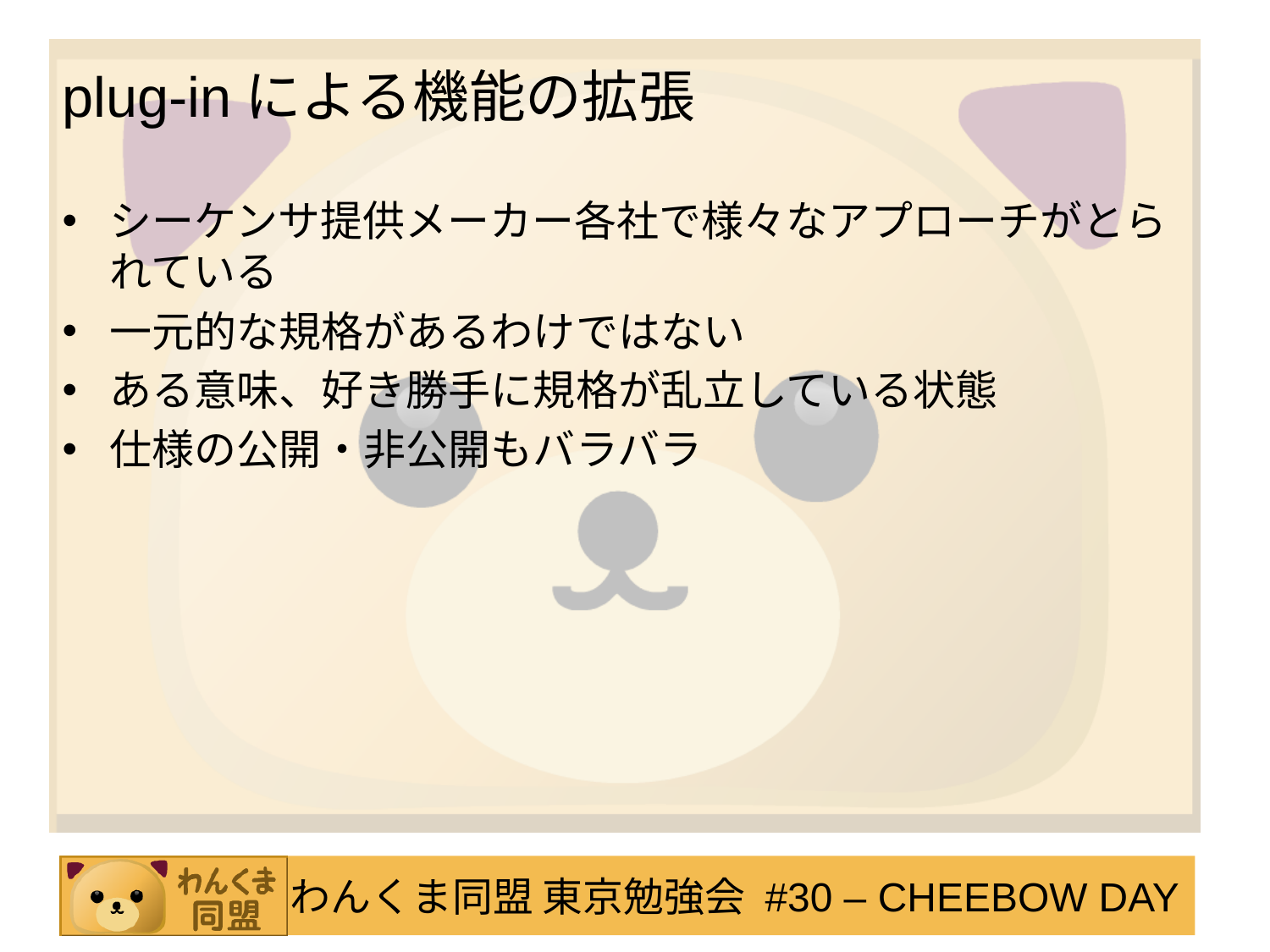

plug-inによる機能の拡張
シーケンサ提供メーカー各社で様々なアプローチがとられている
一元的な規格があるわけではない
ある意味、好き勝手に規格が乱立している状態
仕様の公開・非公開もバラバラ